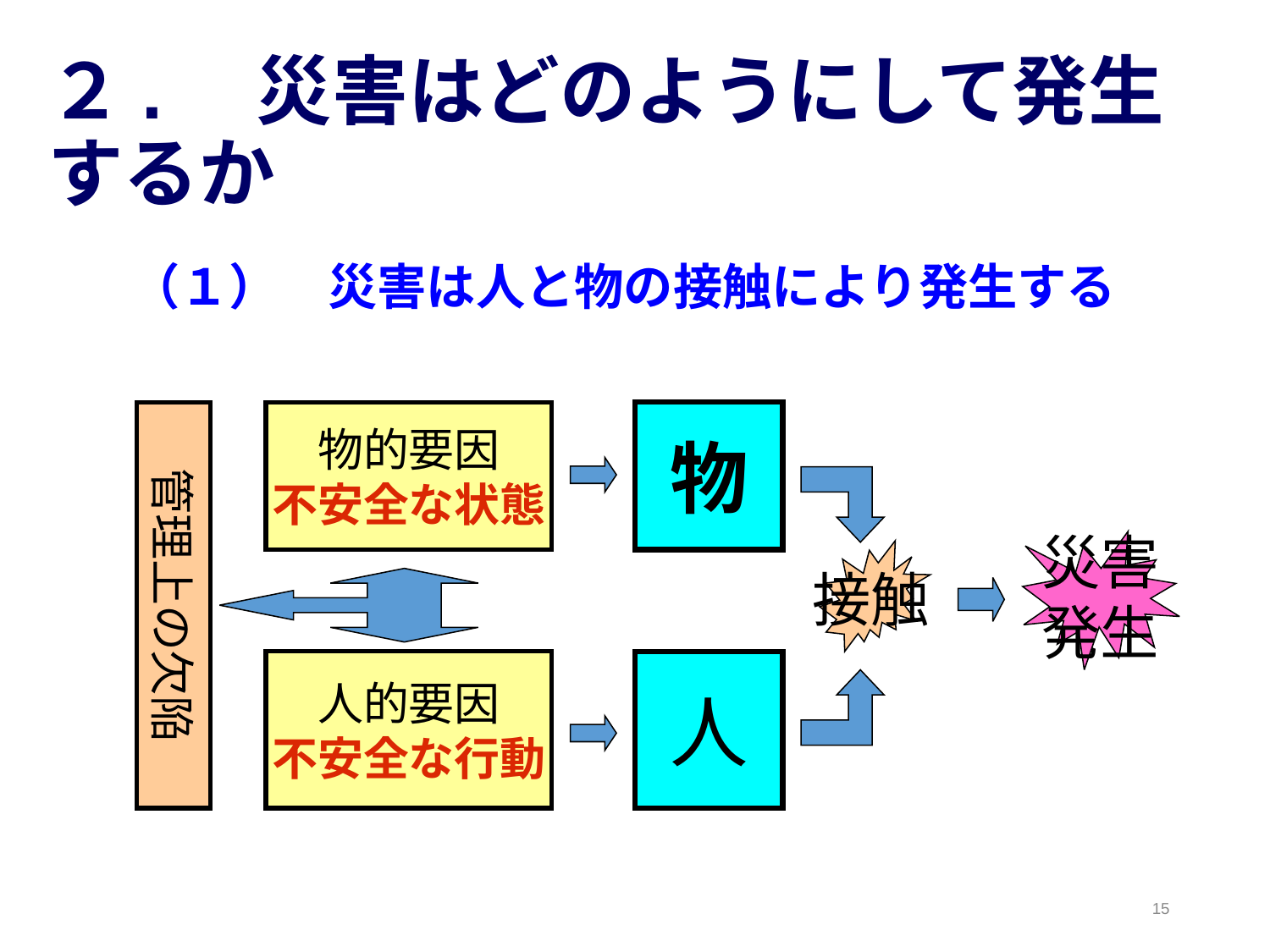

# ２.　災害はどのようにして発生するか
（１）　災害は人と物の接触により発生する
管理上の欠陥
物的要因
不安全な状態
物

災害
発生
接触

人的要因
不安全な行動
人

15